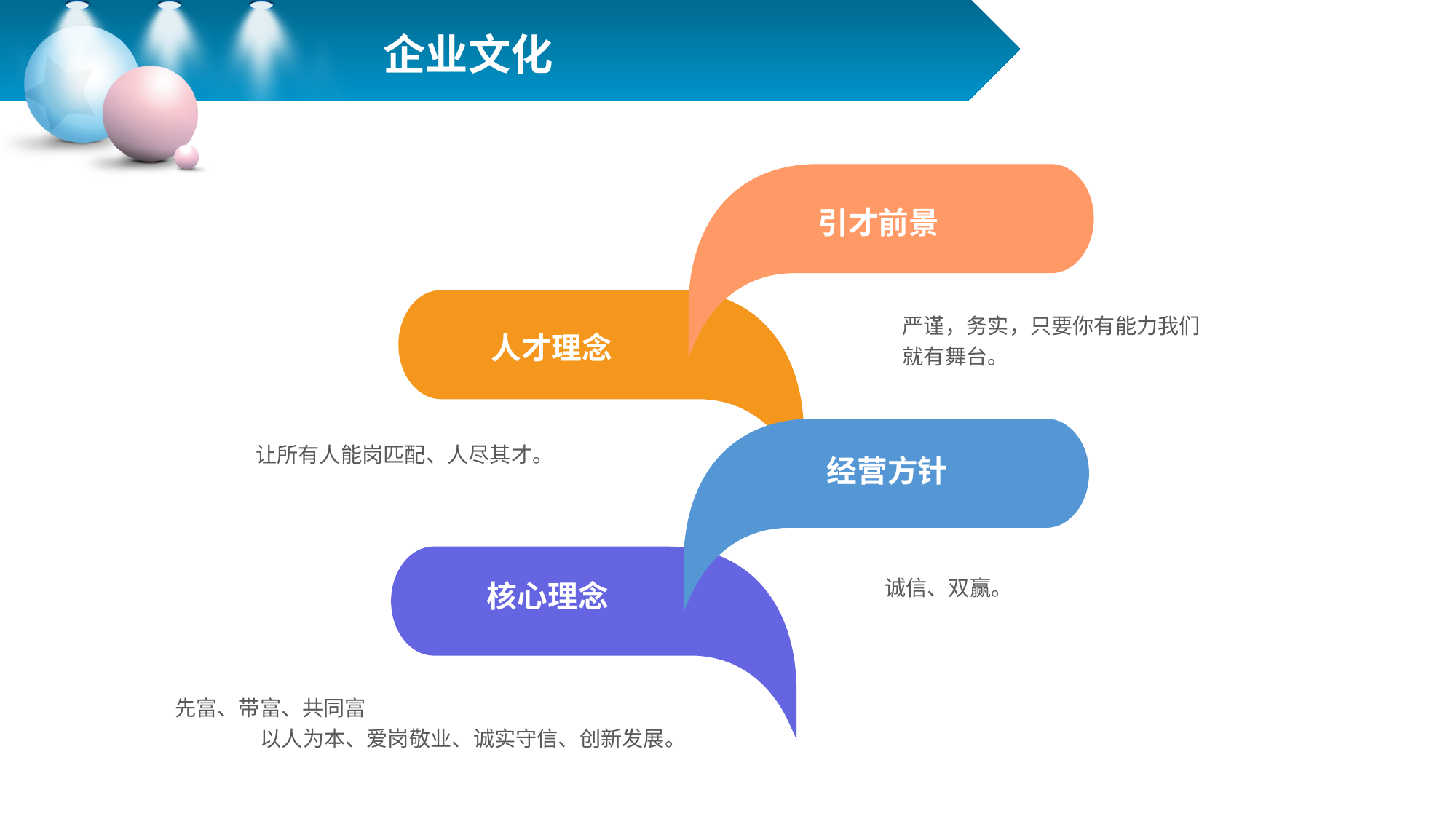

企业文化

引才前景

人才理念
严谨，务实，只要你有能力我们就有舞台。

经营方针
让所有人能岗匹配、人尽其才。

核心理念
诚信、双赢。
先富、带富、共同富
                 以人为本、爱岗敬业、诚实守信、创新发展。